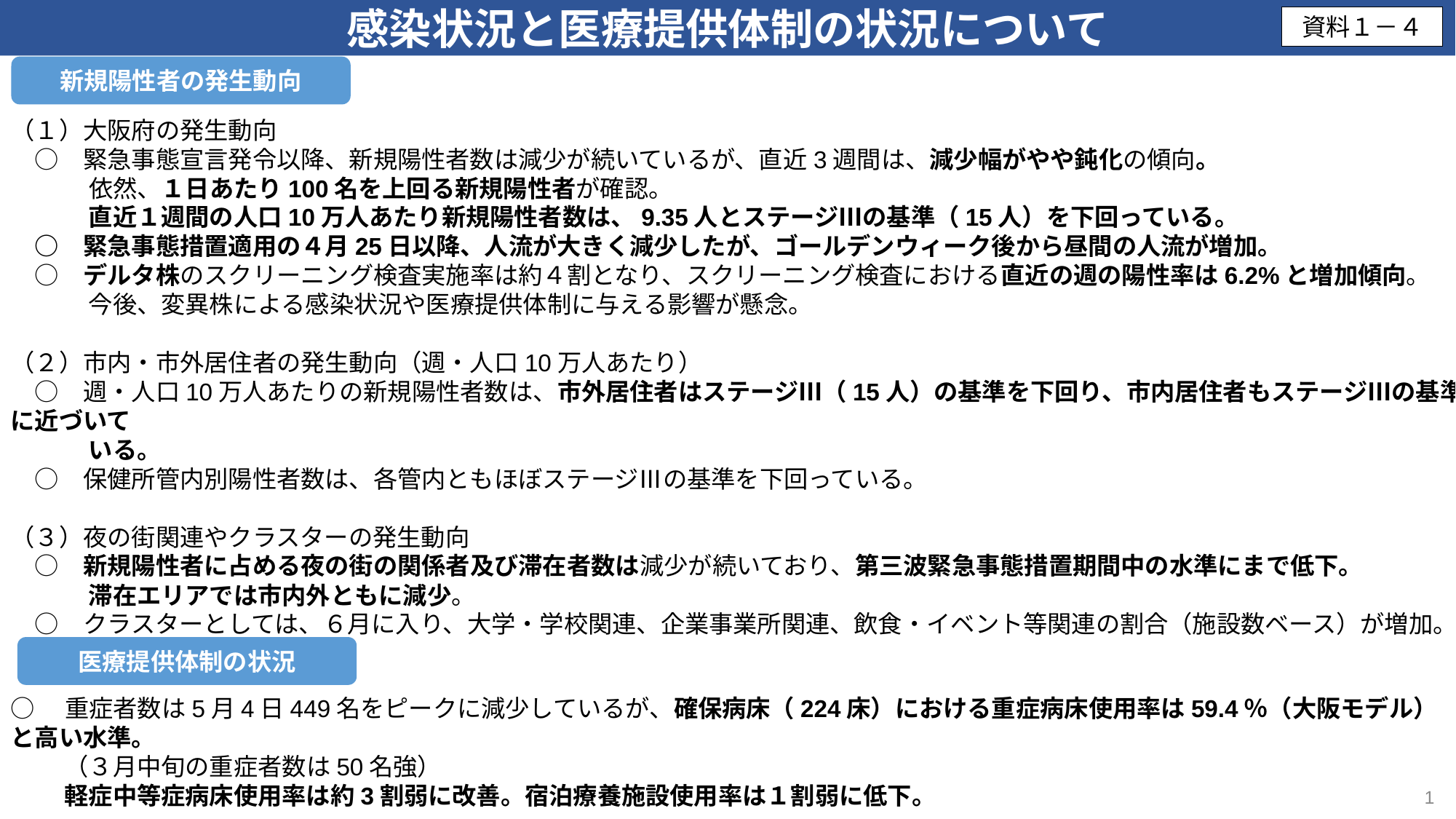

感染状況と医療提供体制の状況について
資料１－４
新規陽性者の発生動向

（１）大阪府の発生動向
　○　緊急事態宣言発令以降、新規陽性者数は減少が続いているが、直近3週間は、減少幅がやや鈍化の傾向。
　　　 依然、１日あたり100名を上回る新規陽性者が確認。
　　　 直近１週間の人口10万人あたり新規陽性者数は、9.35人とステージⅢの基準（15人）を下回っている。
　○　緊急事態措置適用の４月25日以降、人流が大きく減少したが、ゴールデンウィーク後から昼間の人流が増加。
　○　デルタ株のスクリーニング検査実施率は約４割となり、スクリーニング検査における直近の週の陽性率は6.2%と増加傾向。
　　　 今後、変異株による感染状況や医療提供体制に与える影響が懸念。

（２）市内・市外居住者の発生動向（週・人口10万人あたり）
　○　週・人口10万人あたりの新規陽性者数は、市外居住者はステージⅢ（15人）の基準を下回り、市内居住者もステージⅢの基準に近づいて
　　　 いる。
　○　保健所管内別陽性者数は、各管内ともほぼステージⅢの基準を下回っている。

（３）夜の街関連やクラスターの発生動向
　○　新規陽性者に占める夜の街の関係者及び滞在者数は減少が続いており、第三波緊急事態措置期間中の水準にまで低下。
　　　 滞在エリアでは市内外ともに減少。
　○　クラスターとしては、６月に入り、大学・学校関連、企業事業所関連、飲食・イベント等関連の割合（施設数ベース）が増加。

○　重症者数は5月4日449名をピークに減少しているが、確保病床（224床）における重症病床使用率は59.4％（大阪モデル）と高い水準。
　　 （３月中旬の重症者数は50名強）
　　 軽症中等症病床使用率は約3割弱に改善。宿泊療養施設使用率は１割弱に低下。
医療提供体制の状況
1